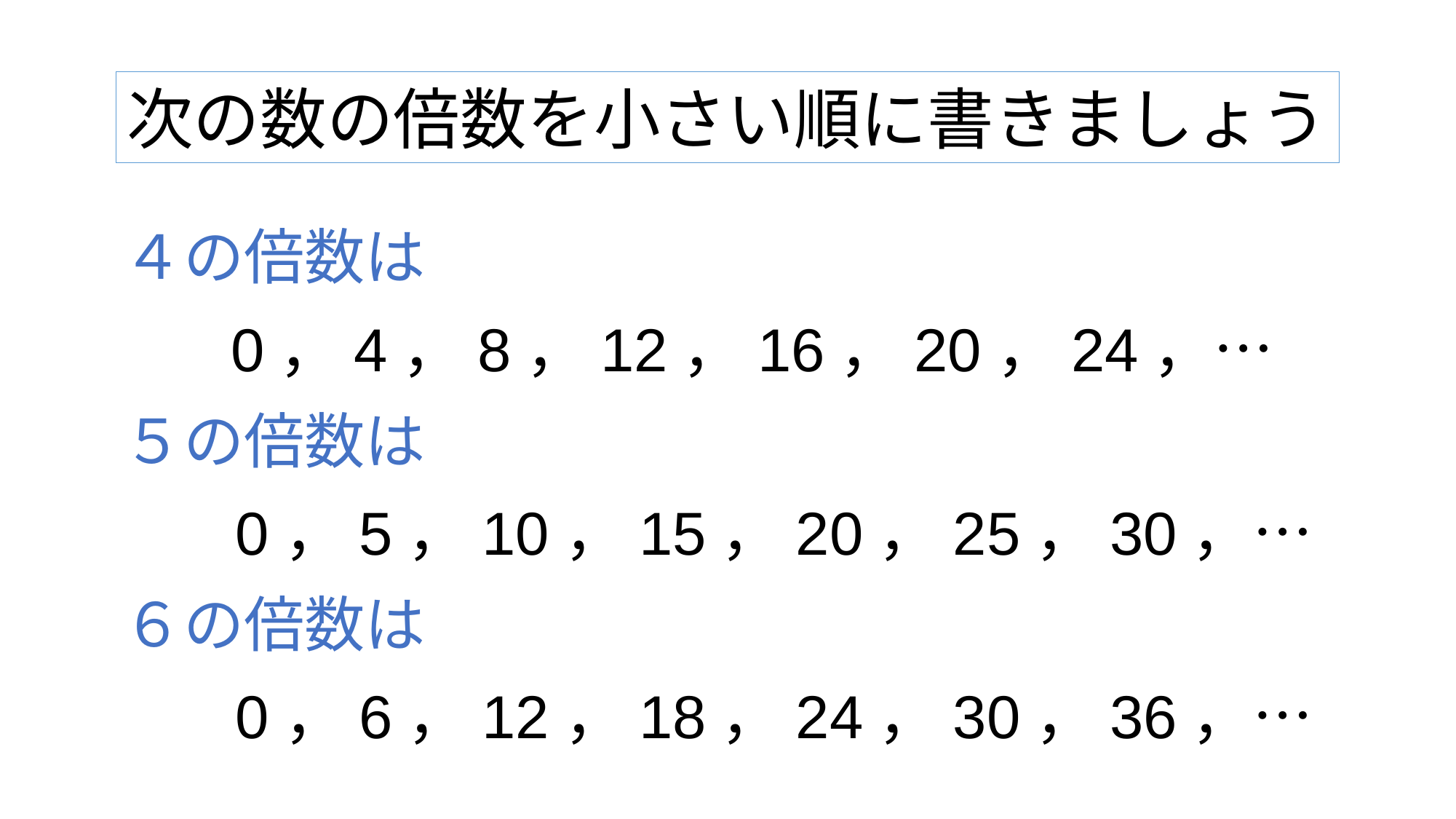

次の数の倍数を小さい順に書きましょう
４の倍数は
0，4，8，12，16，20，24，…
５の倍数は
0，5，10，15，20，25，30，…
６の倍数は
0，6，12，18，24，30，36，…